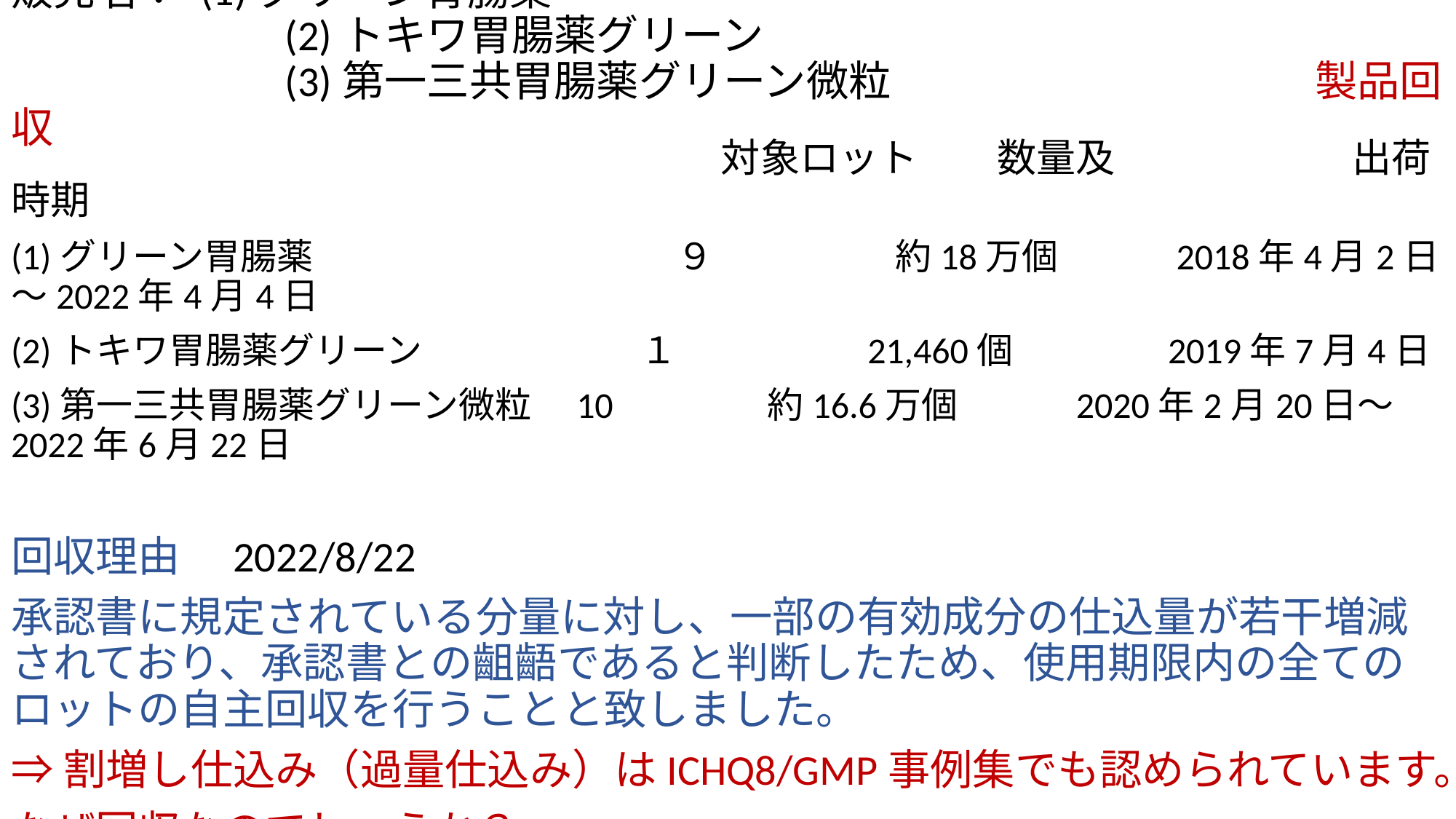

# 販売名： (1)グリーン胃腸薬 　　　　　　 (2)トキワ胃腸薬グリーン 　　　　　　 (3)第一三共胃腸薬グリーン微粒　　　　　　　　　　製品回収
　　　　　　　　　　　　　　　　　　対象ロット　　数量及　　　　　　出荷時期
(1)グリーン胃腸薬　　　　　　　　　　９　　　　　約18万個　　　2018年4月2日～2022年4月4日
(2)トキワ胃腸薬グリーン　　　　　　１　　　　　21,460個　　　　2019年7月4日
(3)第一三共胃腸薬グリーン微粒　10　　　　約16.6万個　　　2020年2月20日～2022年6月22日

回収理由　2022/8/22
承認書に規定されている分量に対し、一部の有効成分の仕込量が若干増減されており、承認書との齟齬であると判断したため、使用期限内の全てのロットの自主回収を行うことと致しました。
⇒割増し仕込み（過量仕込み）はICHQ8/GMP事例集でも認められています。
なぜ回収なのでしょうか？
GMPの不備なのでしょうか？